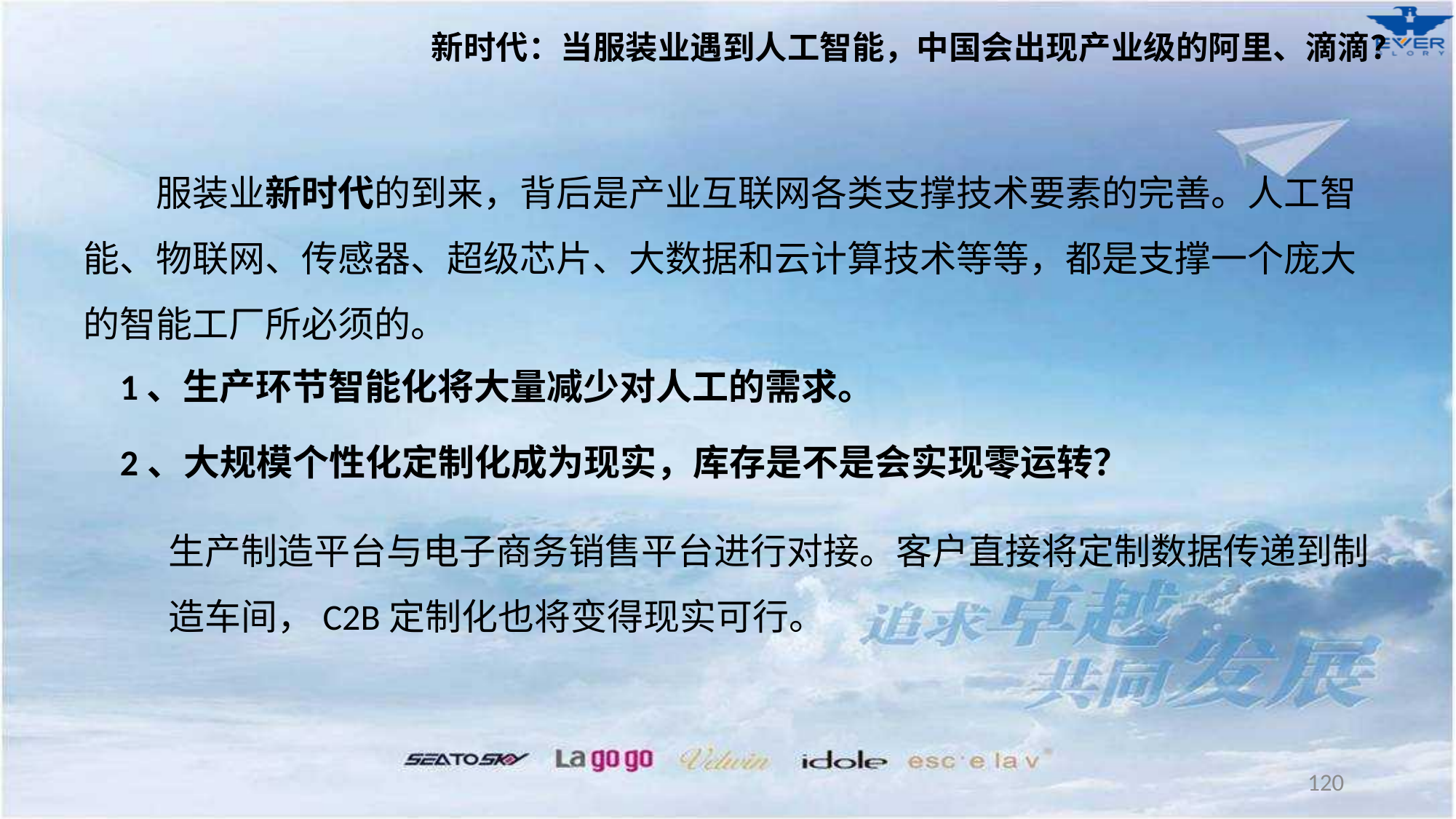

新时代：当服装业遇到人工智能，中国会出现产业级的阿里、滴滴？
服装业新时代的到来，背后是产业互联网各类支撑技术要素的完善。人工智能、物联网、传感器、超级芯片、大数据和云计算技术等等，都是支撑一个庞大的智能工厂所必须的。
1、生产环节智能化将大量减少对人工的需求。
2、大规模个性化定制化成为现实，库存是不是会实现零运转？
生产制造平台与电子商务销售平台进行对接。客户直接将定制数据传递到制造车间，C2B定制化也将变得现实可行。
120